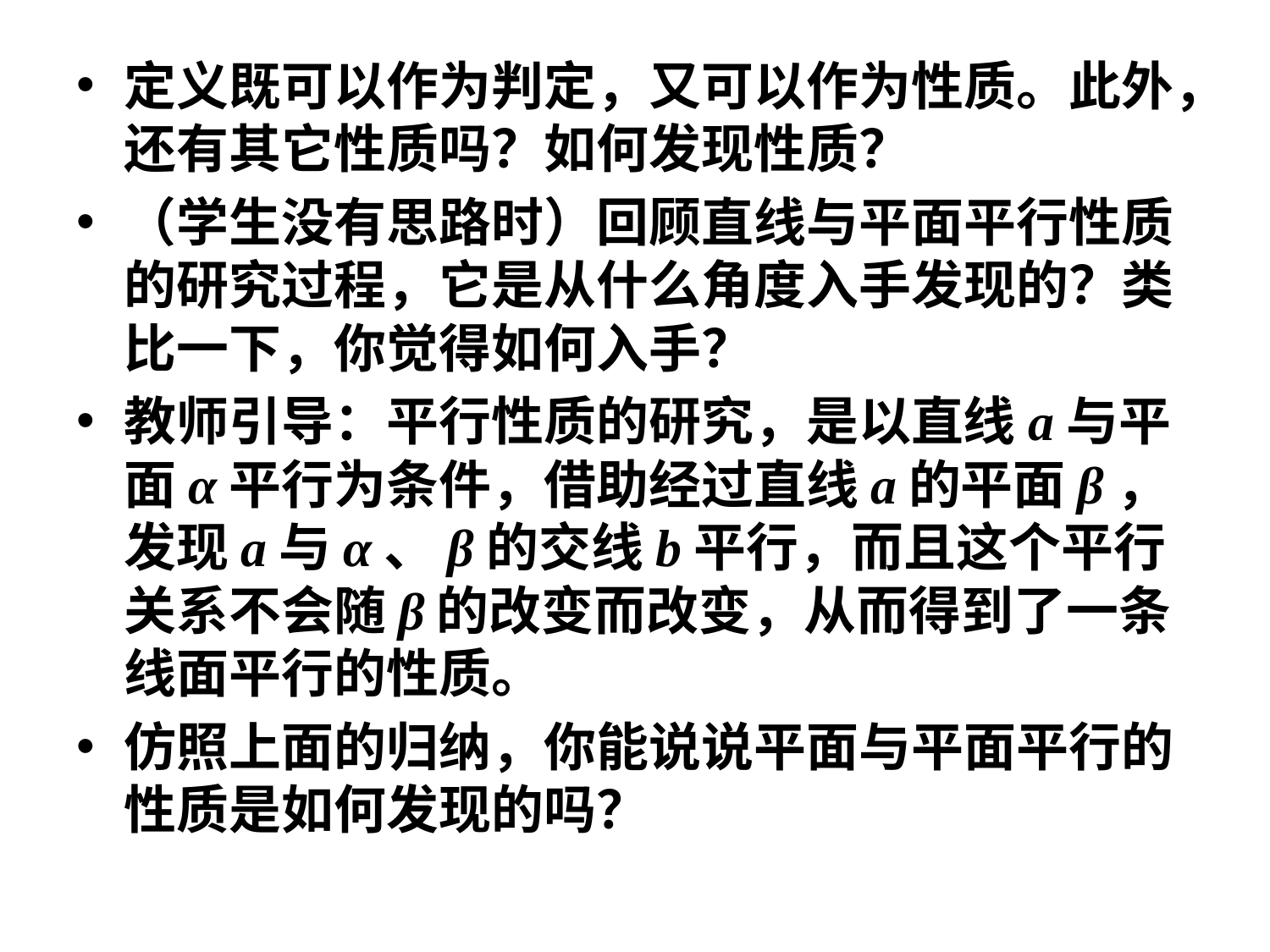

#
定义既可以作为判定，又可以作为性质。此外，还有其它性质吗？如何发现性质？
（学生没有思路时）回顾直线与平面平行性质的研究过程，它是从什么角度入手发现的？类比一下，你觉得如何入手？
教师引导：平行性质的研究，是以直线a与平面α平行为条件，借助经过直线a的平面β，发现a与α、β的交线b平行，而且这个平行关系不会随β的改变而改变，从而得到了一条线面平行的性质。
仿照上面的归纳，你能说说平面与平面平行的性质是如何发现的吗？